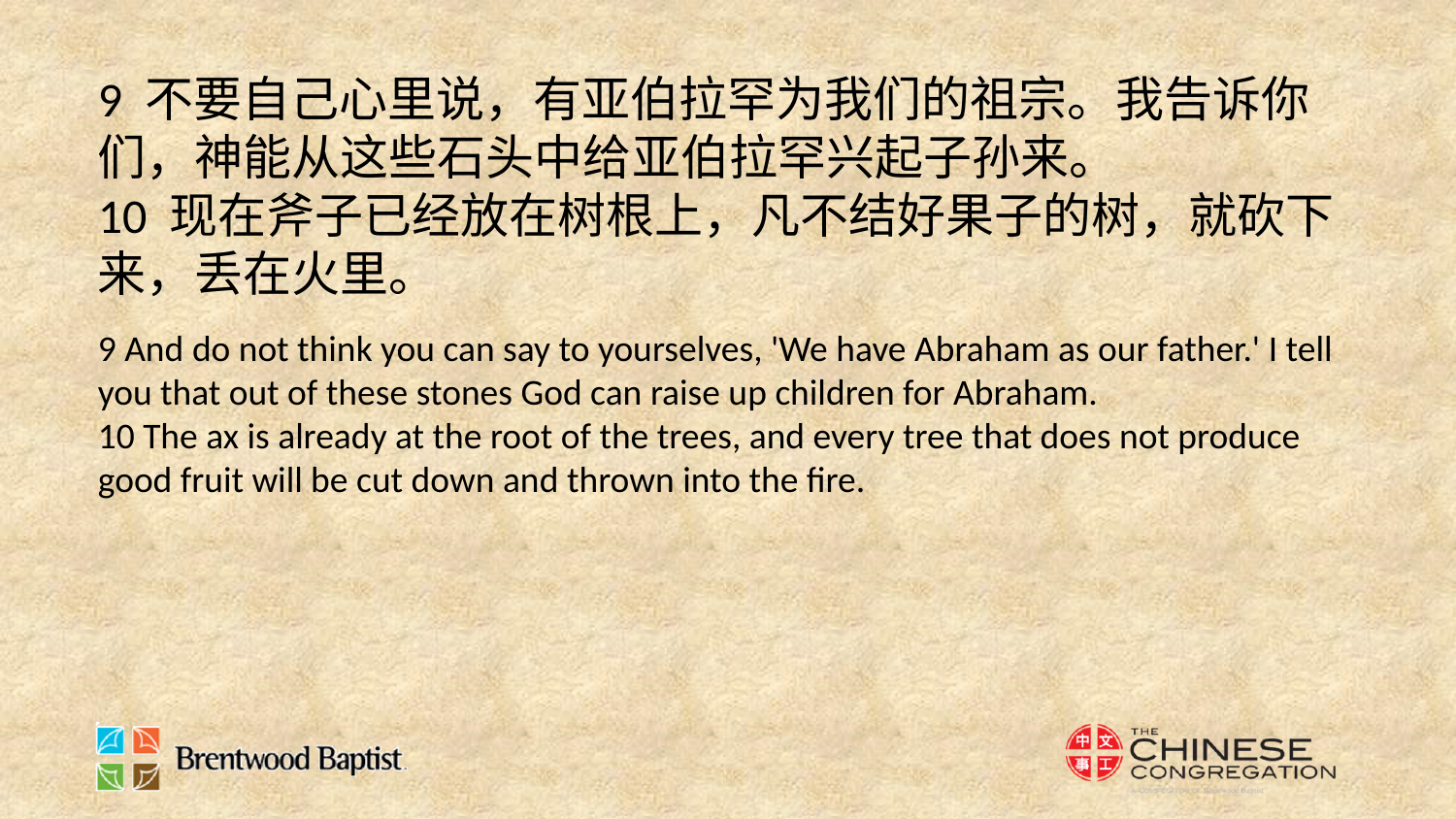

9 不要自己心里说，有亚伯拉罕为我们的祖宗。我告诉你们，神能从这些石头中给亚伯拉罕兴起子孙来。
10 现在斧子已经放在树根上，凡不结好果子的树，就砍下来，丢在火里。

9 And do not think you can say to yourselves, 'We have Abraham as our father.' I tell you that out of these stones God can raise up children for Abraham.
10 The ax is already at the root of the trees, and every tree that does not produce good fruit will be cut down and thrown into the fire.